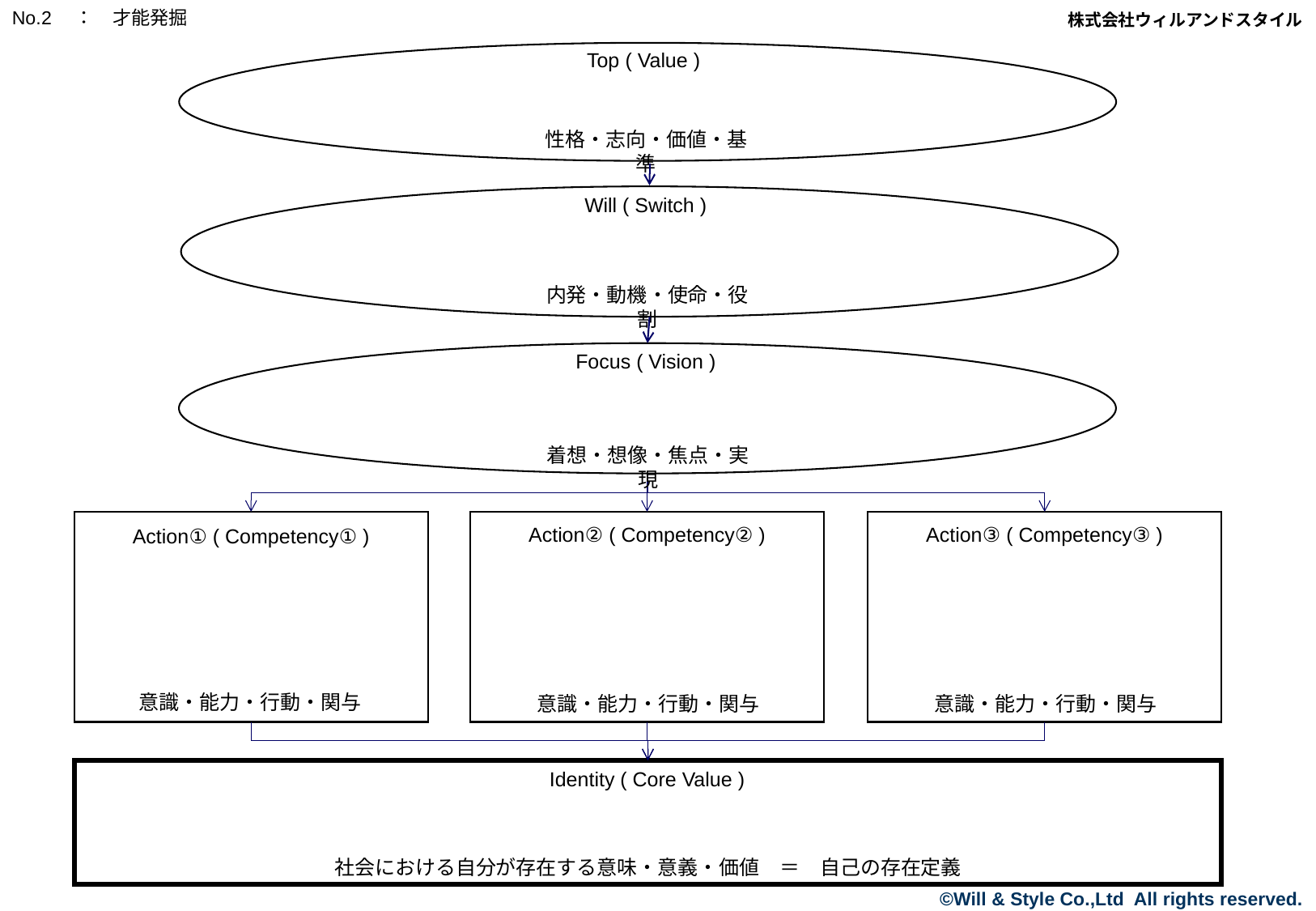

No.2　：　才能発掘
株式会社ウィルアンドスタイル
Top ( Value )
v
性格・志向・価値・基準
Will ( Switch )

内発・動機・使命・役割
Focus ( Vision )

着想・想像・焦点・実現

Action② ( Competency② )

Action③ ( Competency③ )

Action① ( Competency① )

意識・能力・行動・関与
意識・能力・行動・関与
意識・能力・行動・関与

Identity ( Core Value )
社会における自分が存在する意味・意義・価値　＝　自己の存在定義
©Will & Style Co.,Ltd  All rights reserved.